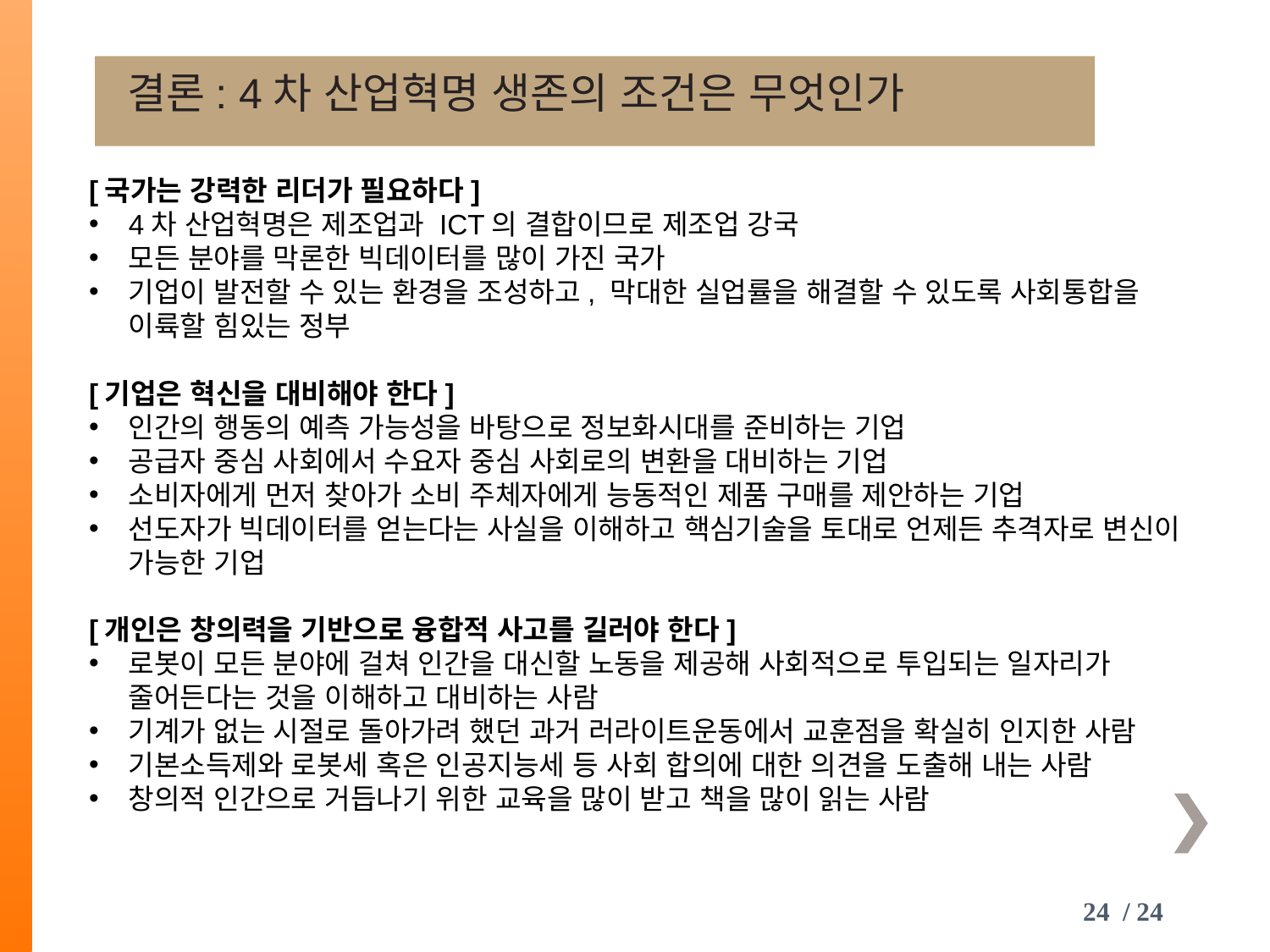

결론: 4차 산업혁명 생존의 조건은 무엇인가

[국가는 강력한 리더가 필요하다]
4차 산업혁명은 제조업과 ICT의 결합이므로 제조업 강국
모든 분야를 막론한 빅데이터를 많이 가진 국가
기업이 발전할 수 있는 환경을 조성하고, 막대한 실업률을 해결할 수 있도록 사회통합을 이륙할 힘있는 정부

[기업은 혁신을 대비해야 한다]
인간의 행동의 예측 가능성을 바탕으로 정보화시대를 준비하는 기업
공급자 중심 사회에서 수요자 중심 사회로의 변환을 대비하는 기업
소비자에게 먼저 찾아가 소비 주체자에게 능동적인 제품 구매를 제안하는 기업
선도자가 빅데이터를 얻는다는 사실을 이해하고 핵심기술을 토대로 언제든 추격자로 변신이 가능한 기업

[개인은 창의력을 기반으로 융합적 사고를 길러야 한다]
로봇이 모든 분야에 걸쳐 인간을 대신할 노동을 제공해 사회적으로 투입되는 일자리가 줄어든다는 것을 이해하고 대비하는 사람
기계가 없는 시절로 돌아가려 했던 과거 러라이트운동에서 교훈점을 확실히 인지한 사람
기본소득제와 로봇세 혹은 인공지능세 등 사회 합의에 대한 의견을 도출해 내는 사람
창의적 인간으로 거듭나기 위한 교육을 많이 받고 책을 많이 읽는 사람
24  / 24